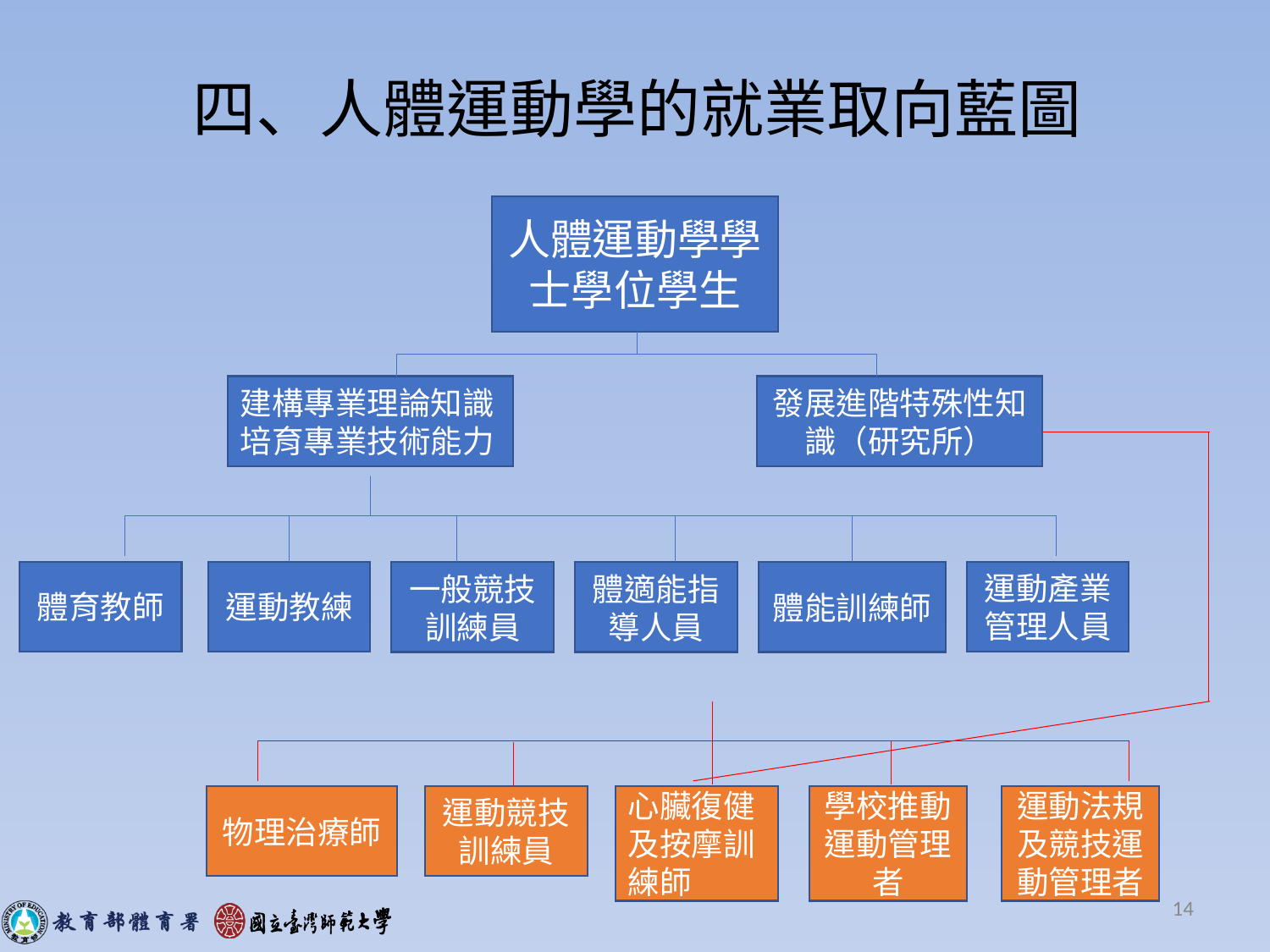

# 四、人體運動學的就業取向藍圖

人體運動學學士學位學生

建構專業理論知識
培育專業技術能力
發展進階特殊性知識（研究所）

體育教師
運動教練
運動產業管理人員
一般競技訓練員
體適能指導人員
體能訓練師
心臟復健及按摩訓練師
學校推動運動管理者
運動法規及競技運動管理者
物理治療師
運動競技訓練員
14